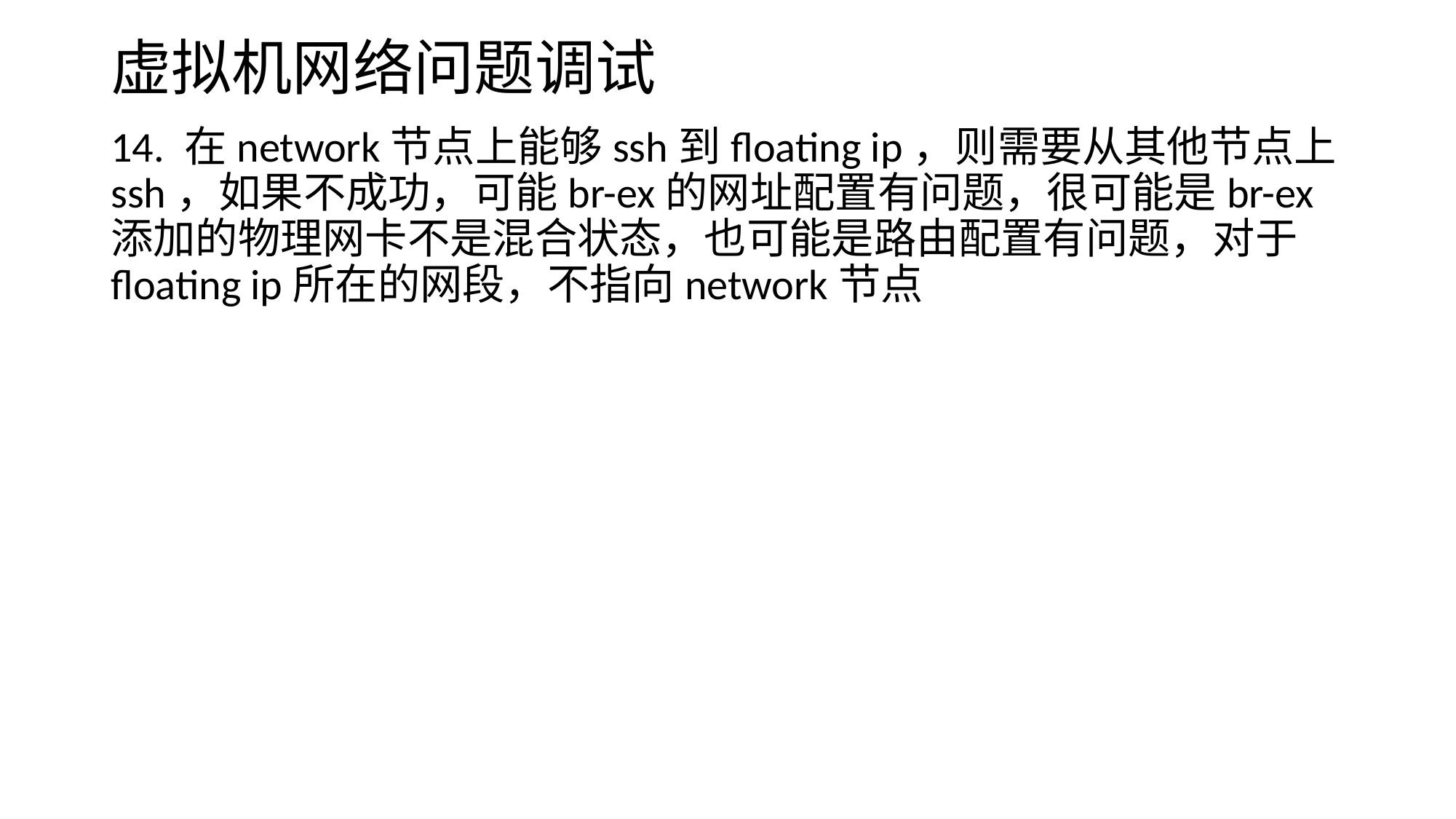

# 虚拟机网络问题调试
14. 在network节点上能够ssh到floating ip，则需要从其他节点上ssh，如果不成功，可能br-ex的网址配置有问题，很可能是br-ex添加的物理网卡不是混合状态，也可能是路由配置有问题，对于floating ip所在的网段，不指向network节点